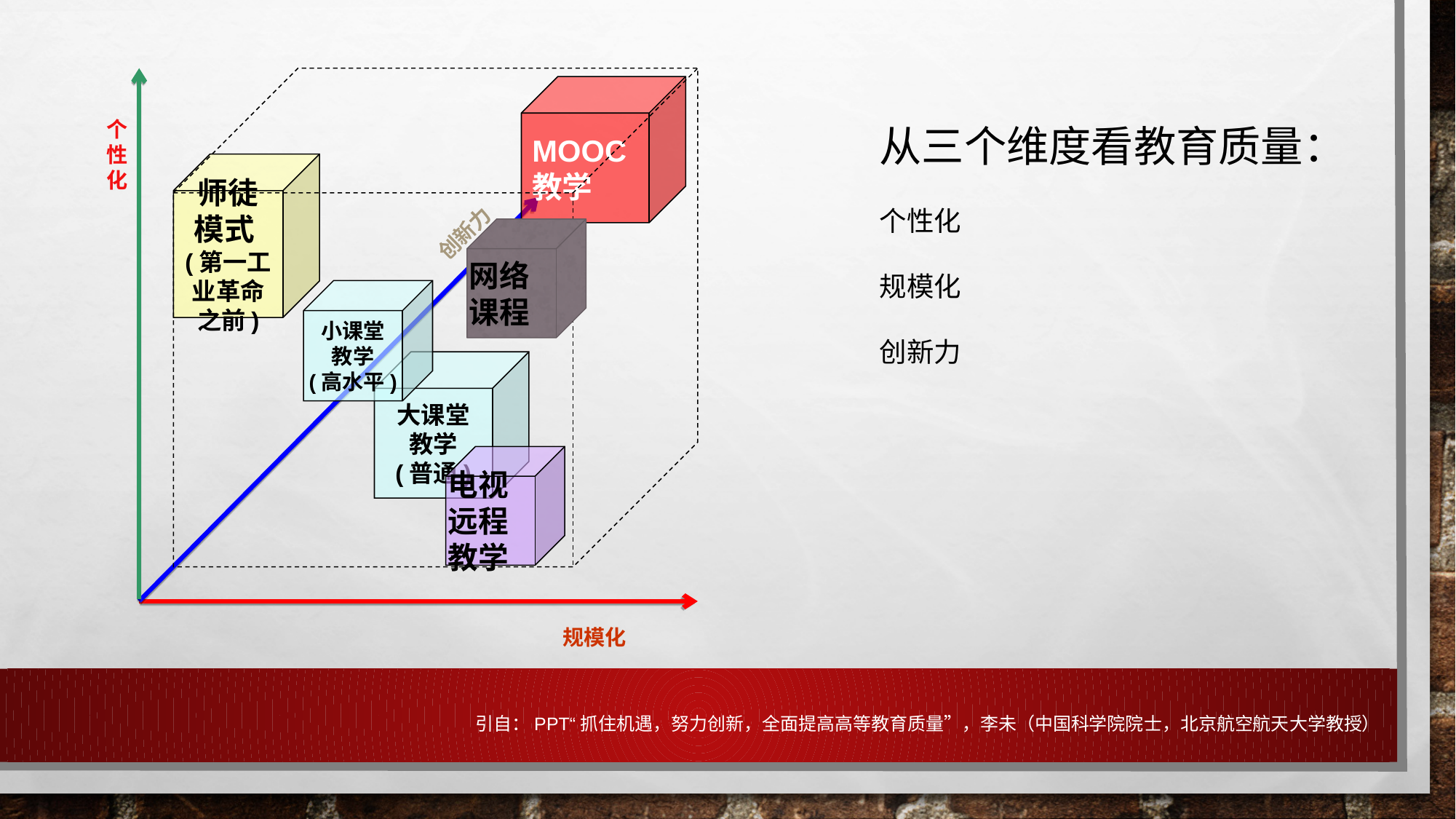

个性化

MOOC教学
从三个维度看教育质量：

个性化

规模化

创新力
师徒模式(第一工业革命之前)

创新力
网络课程
小课堂
教学
(高水平)
大课堂教学
(普通)
电视远程教学
规模化
引自：PPT“抓住机遇，努力创新，全面提高高等教育质量”，李未（中国科学院院士，北京航空航天大学教授）